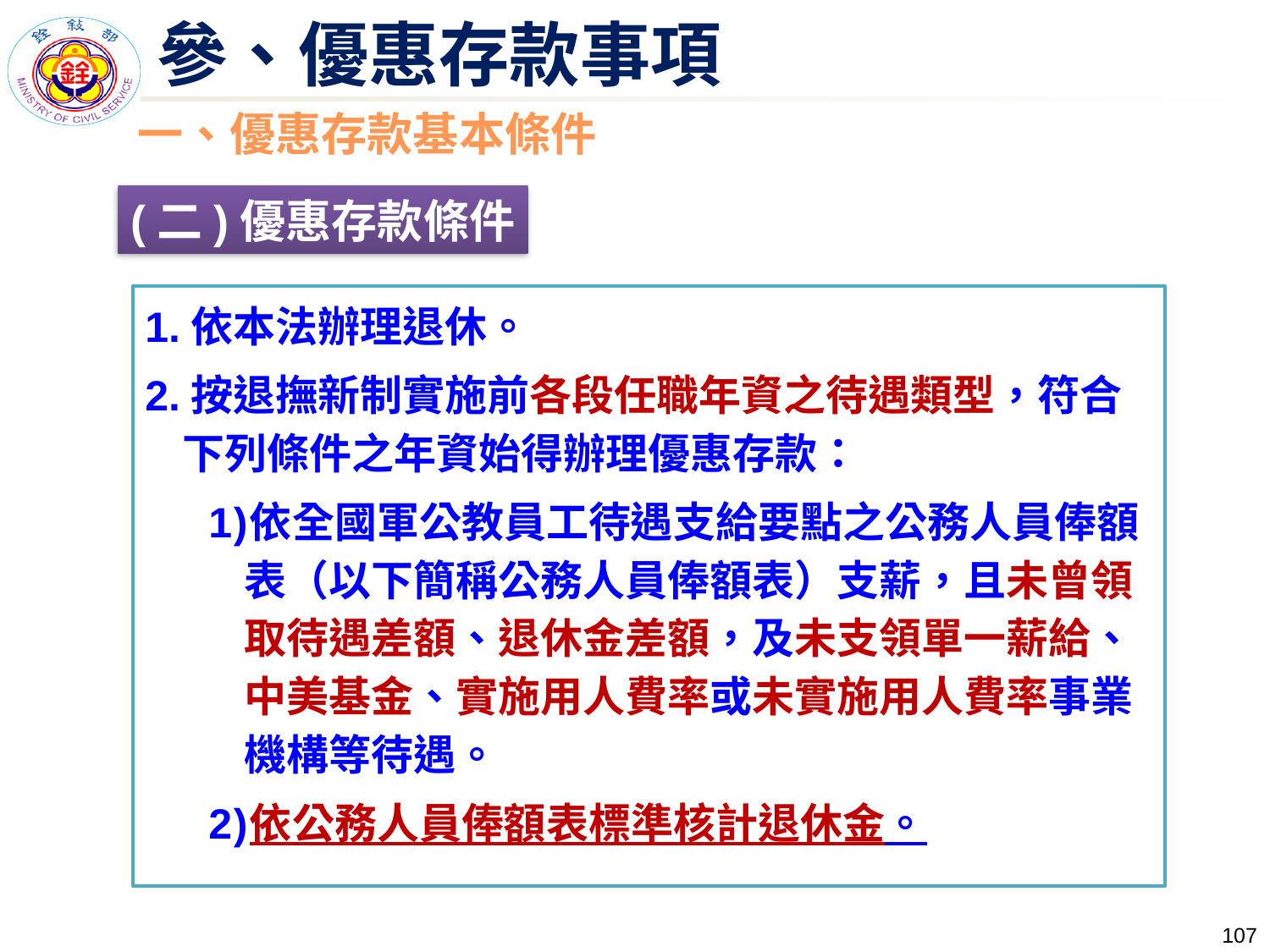

參、優惠存款事項
一、優惠存款基本條件
(二)優惠存款條件
1.依本法辦理退休。
2.按退撫新制實施前各段任職年資之待遇類型，符合下列條件之年資始得辦理優惠存款：
依全國軍公教員工待遇支給要點之公務人員俸額表（以下簡稱公務人員俸額表）支薪，且未曾領取待遇差額、退休金差額，及未支領單一薪給、中美基金、實施用人費率或未實施用人費率事業機構等待遇。
依公務人員俸額表標準核計退休金。
107